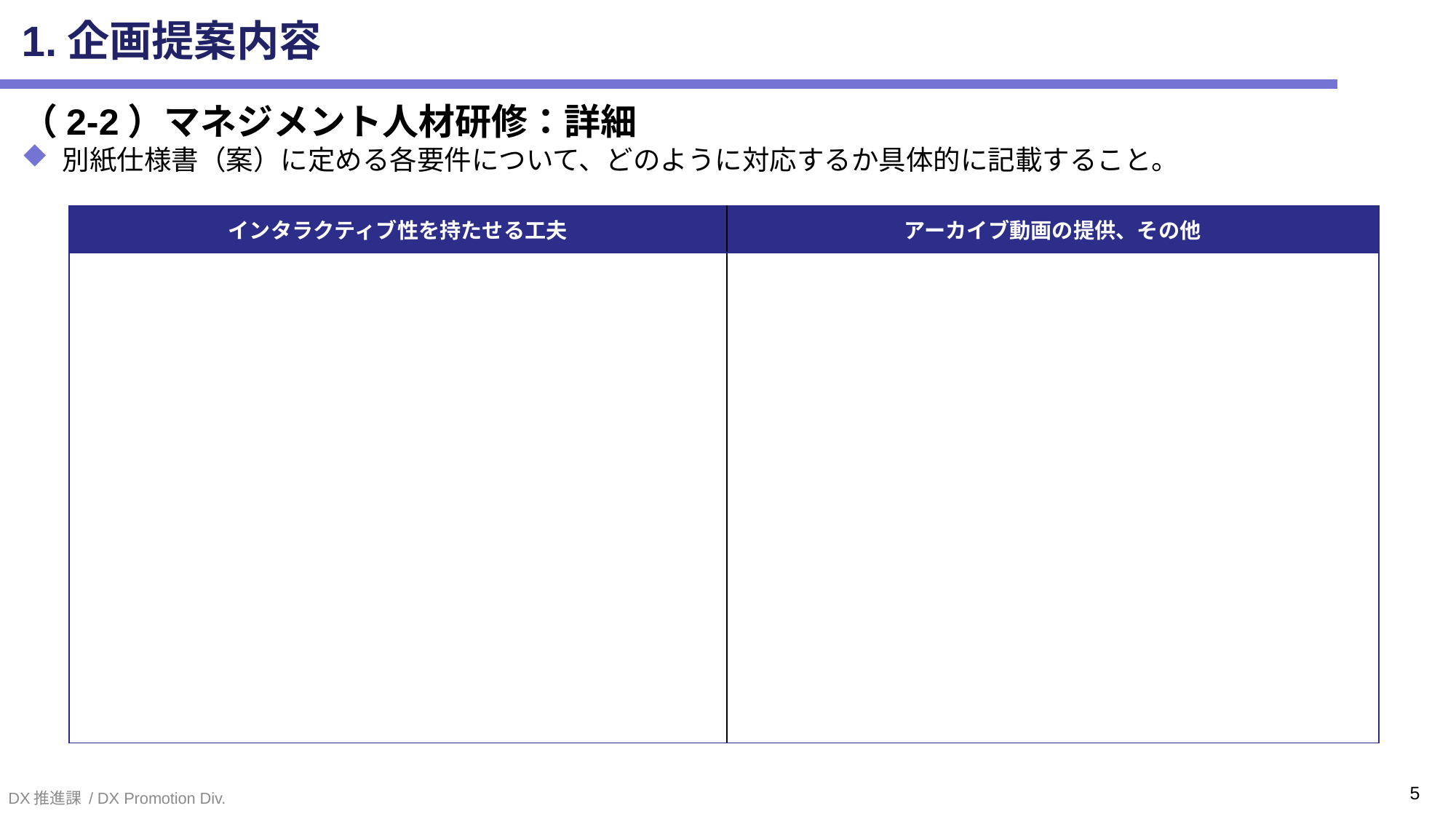

# 1.企画提案内容
（2-2）マネジメント人材研修：詳細
別紙仕様書（案）に定める各要件について、どのように対応するか具体的に記載すること。
| インタラクティブ性を持たせる工夫 | アーカイブ動画の提供、その他 |
| --- | --- |
|  |  |
DX推進課 / DX Promotion Div.
5